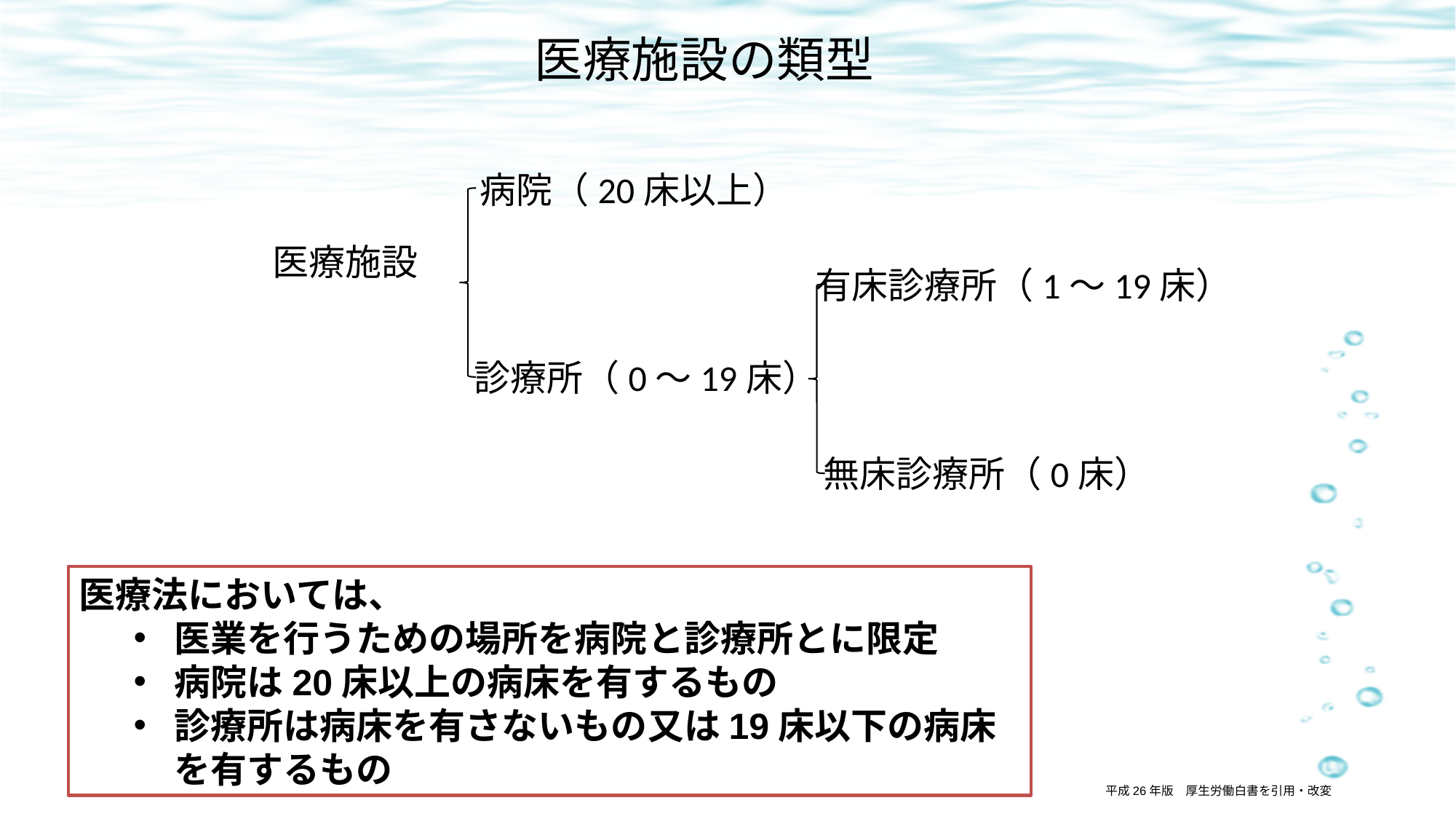

医療施設の類型
病院（20床以上）

医療施設
有床診療所（1～19床）

診療所（0～19床）
無床診療所（0床）
医療法においては、
医業を行うための場所を病院と診療所とに限定
病院は20床以上の病床を有するもの
診療所は病床を有さないもの又は19床以下の病床を有するもの
平成26年版　厚生労働白書を引用・改変